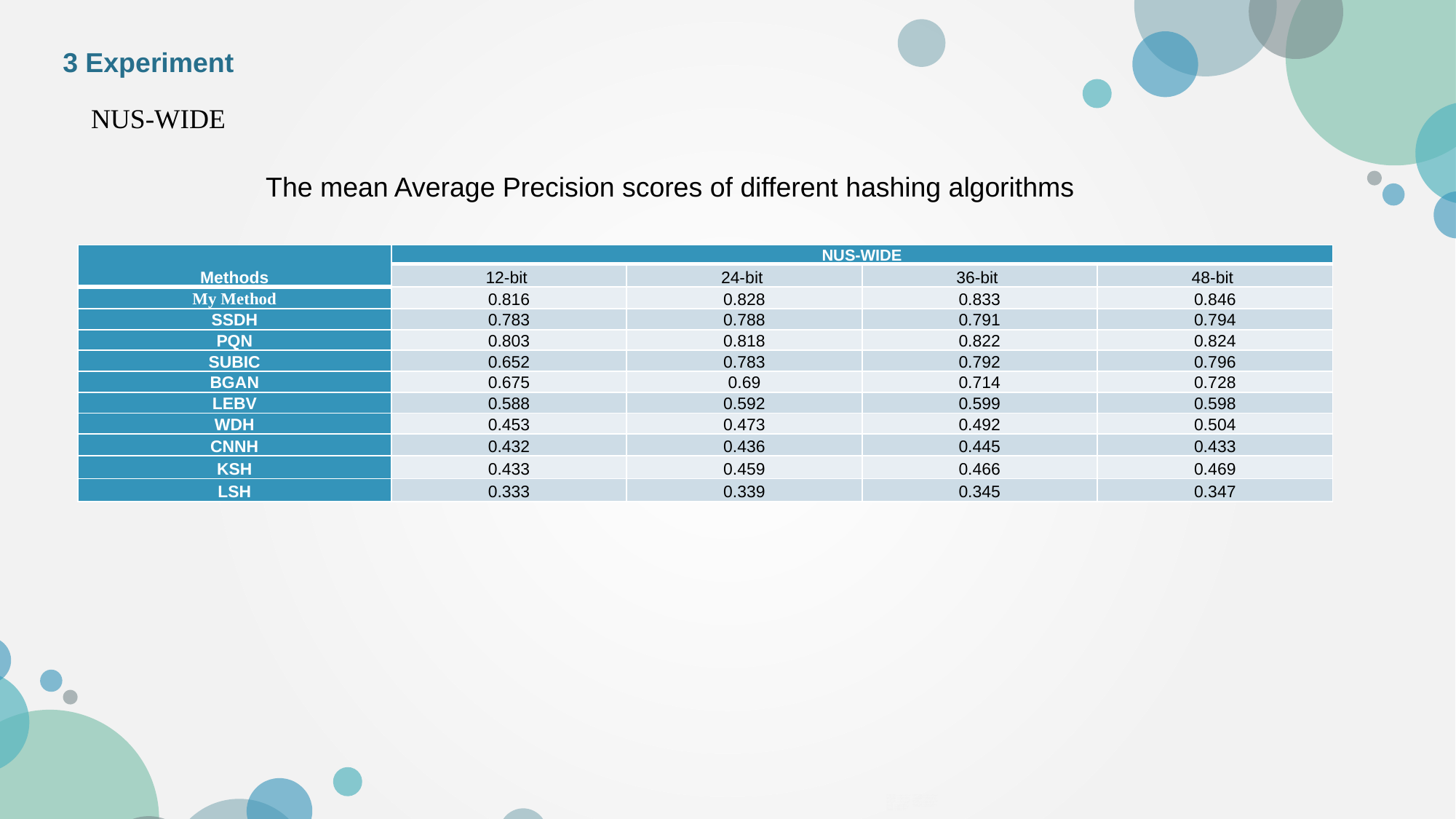

3 Experiment
NUS-WIDE
The mean Average Precision scores of different hashing algorithms
| Methods | NUS-WIDE |  |  |  |
| --- | --- | --- | --- | --- |
|  | 12-bit | 24-bit | 36-bit | 48-bit |
| My Method | 0.816 | 0.828 | 0.833 | 0.846 |
| SSDH | 0.783 | 0.788 | 0.791 | 0.794 |
| PQN | 0.803 | 0.818 | 0.822 | 0.824 |
| SUBIC | 0.652 | 0.783 | 0.792 | 0.796 |
| BGAN | 0.675 | 0.69 | 0.714 | 0.728 |
| LEBV | 0.588 | 0.592 | 0.599 | 0.598 |
| WDH | 0.453 | 0.473 | 0.492 | 0.504 |
| CNNH | 0.432 | 0.436 | 0.445 | 0.433 |
| KSH | 0.433 | 0.459 | 0.466 | 0.469 |
| LSH | 0.333 | 0.339 | 0.345 | 0.347 |
PPT模板下载：www.1ppt.com/moban/     行业PPT模板：www.1ppt.com/hangye/
节日PPT模板：www.1ppt.com/jieri/           PPT素材下载：www.1ppt.com/sucai/
PPT背景图片：www.1ppt.com/beijing/      PPT图表下载：www.1ppt.com/tubiao/
优秀PPT下载：www.1ppt.com/xiazai/        PPT教程： www.1ppt.com/powerpoint/
Word教程： www.1ppt.com/word/              Excel教程：www.1ppt.com/excel/
资料下载：www.1ppt.com/ziliao/                PPT课件下载：www.1ppt.com/kejian/
范文下载：www.1ppt.com/fanwen/             试卷下载：www.1ppt.com/shiti/
教案下载：www.1ppt.com/jiaoan/
字体下载：www.1ppt.com/ziti/